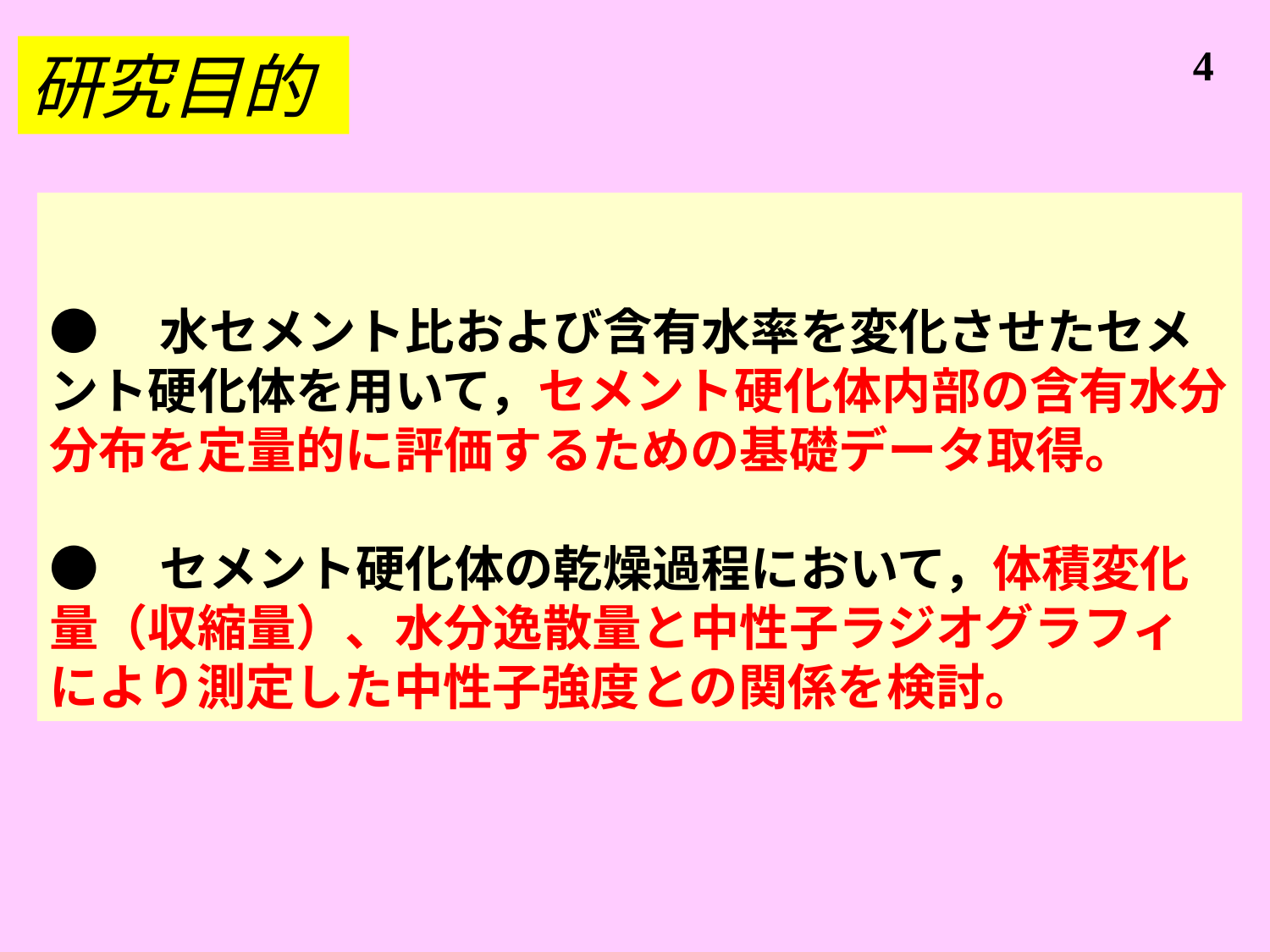

4
研究目的

●　水セメント比および含有水率を変化させたセメント硬化体を用いて，セメント硬化体内部の含有水分分布を定量的に評価するための基礎データ取得。

●　セメント硬化体の乾燥過程において，体積変化量（収縮量）、水分逸散量と中性子ラジオグラフィにより測定した中性子強度との関係を検討。